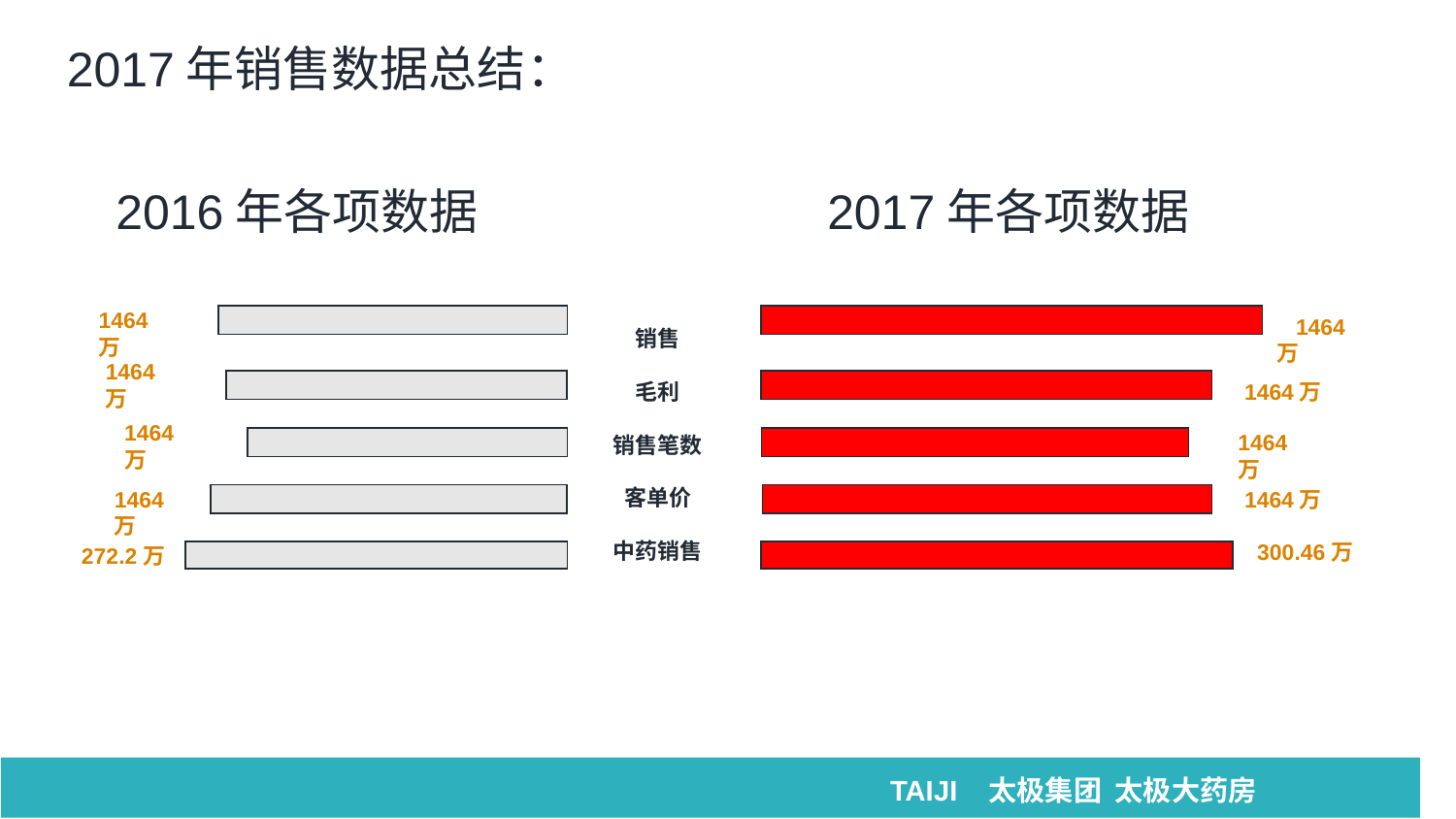

2017年销售数据总结：

2017年各项数据

  2016年各项数据
销售
毛利
销售笔数
客单价
中药销售
1464万

   1464万
1464万
1464万

1464万
1464万

1464万
1464万

300.46万
272.2万

                                                                                 TAIJI   太极集团  太极大药房